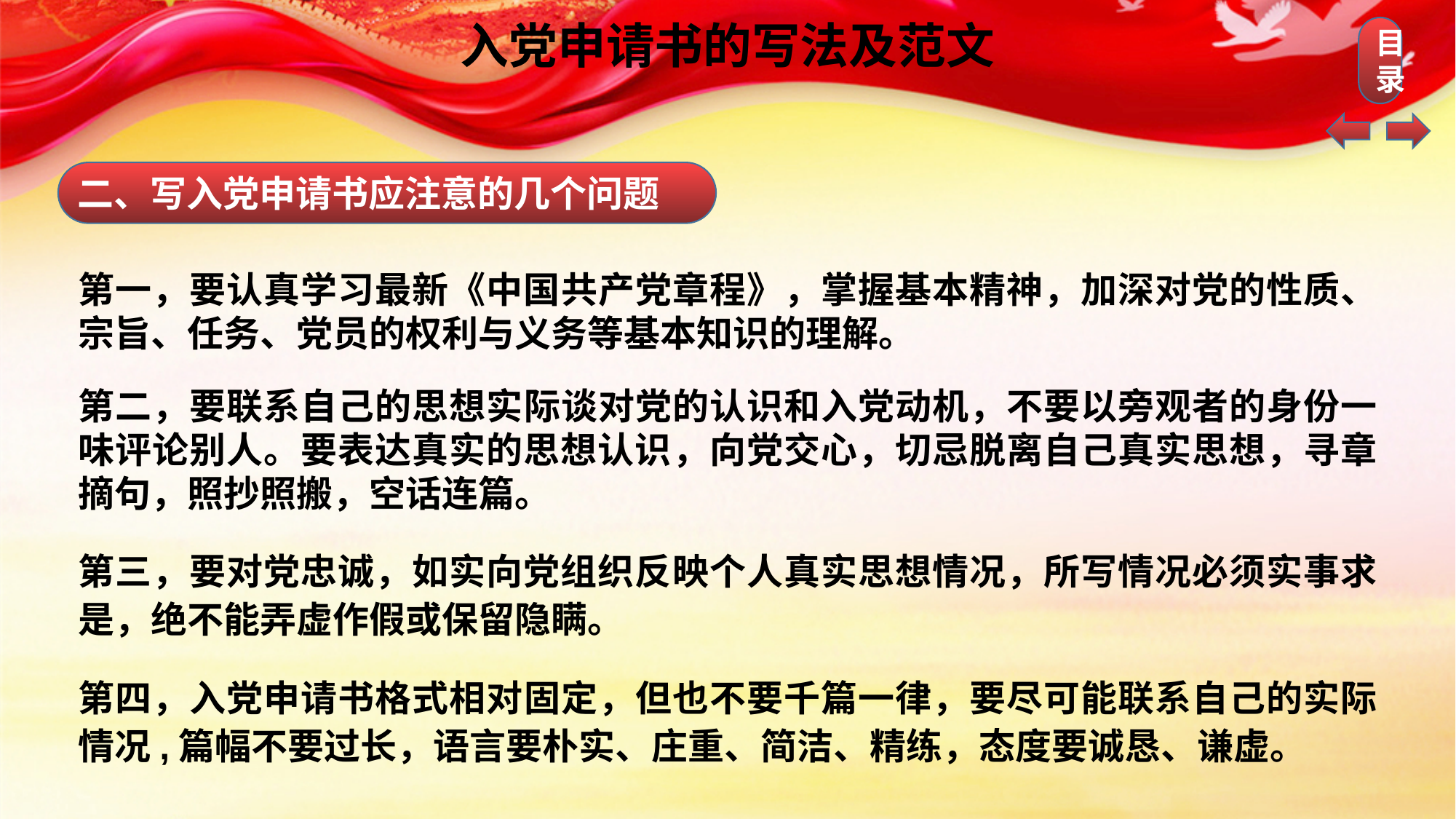

入党申请书的写法及范文
二、写入党申请书应注意的几个问题
第一，要认真学习最新《中国共产党章程》，掌握基本精神，加深对党的性质、宗旨、任务、党员的权利与义务等基本知识的理解。
第二，要联系自己的思想实际谈对党的认识和入党动机，不要以旁观者的身份一味评论别人。要表达真实的思想认识，向党交心，切忌脱离自己真实思想，寻章摘句，照抄照搬，空话连篇。
第三，要对党忠诚，如实向党组织反映个人真实思想情况，所写情况必须实事求是，绝不能弄虚作假或保留隐瞒。
第四，入党申请书格式相对固定，但也不要千篇一律，要尽可能联系自己的实际情况,篇幅不要过长，语言要朴实、庄重、简洁、精练，态度要诚恳、谦虚。